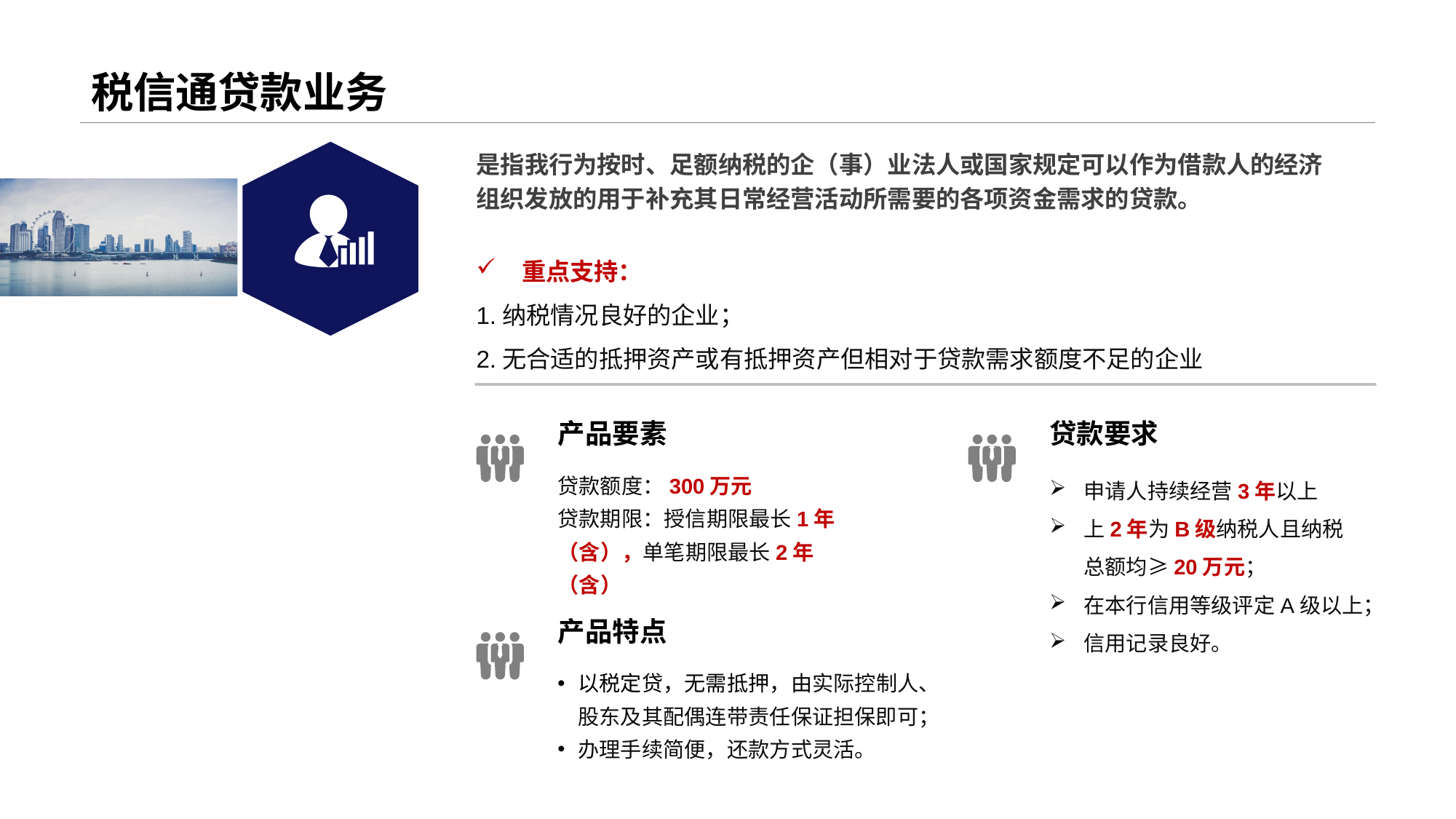

# 税信通贷款业务
是指我行为按时、足额纳税的企（事）业法人或国家规定可以作为借款人的经济组织发放的用于补充其日常经营活动所需要的各项资金需求的贷款。

重点支持：
1.纳税情况良好的企业；
2.无合适的抵押资产或有抵押资产但相对于贷款需求额度不足的企业
产品要素

贷款额度：300万元
贷款期限：授信期限最长1年（含），单笔期限最长2年（含）
产品特点

以税定贷，无需抵押，由实际控制人、股东及其配偶连带责任保证担保即可；
办理手续简便，还款方式灵活。

贷款要求

申请人持续经营3年以上
上2年为B级纳税人且纳税总额均≥20万元；
在本行信用等级评定A级以上；
信用记录良好。